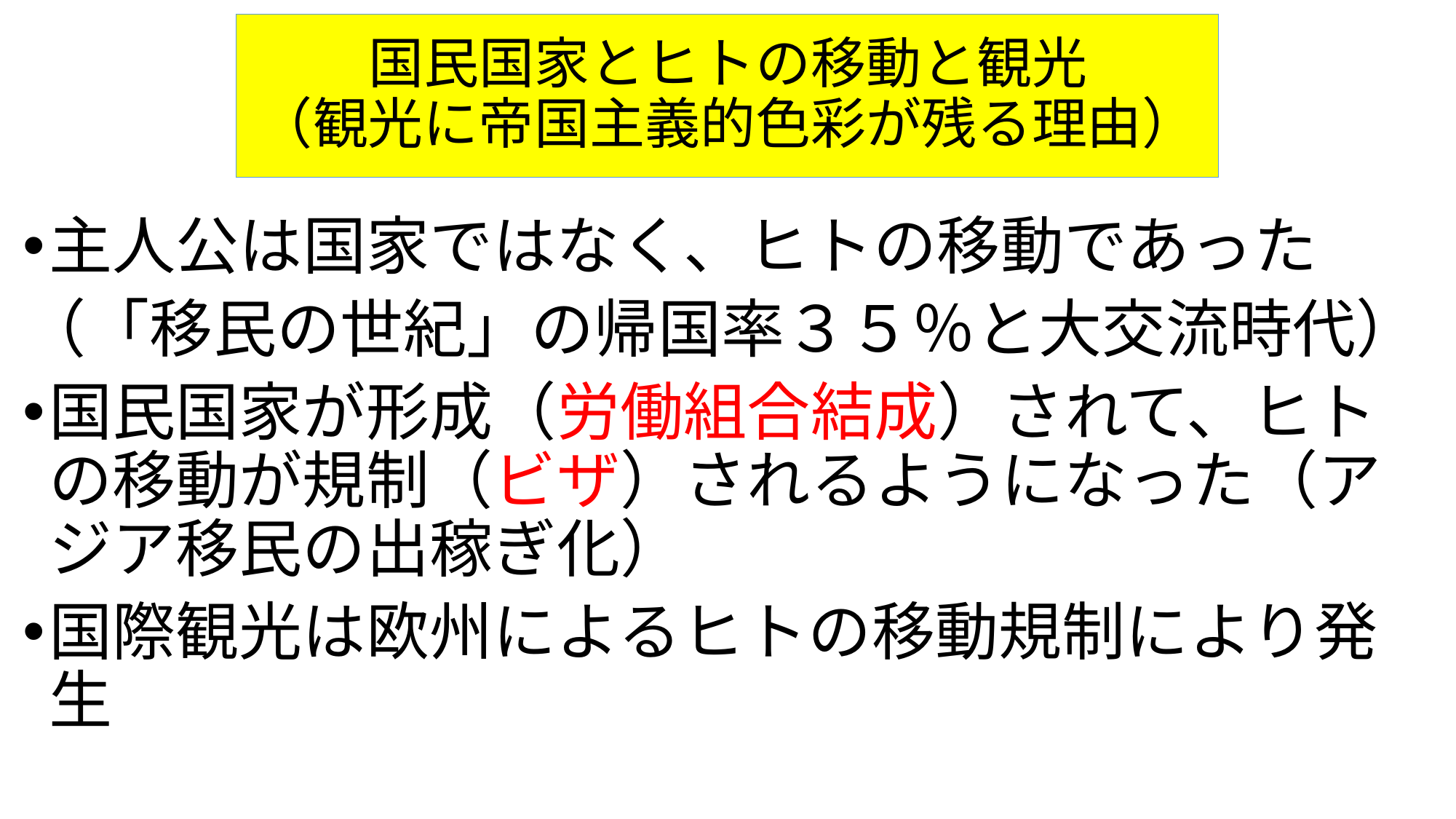

# 国民国家とヒトの移動と観光 （観光に帝国主義的色彩が残る理由）
主人公は国家ではなく、ヒトの移動であった
（「移民の世紀」の帰国率３５％と大交流時代）
国民国家が形成（労働組合結成）されて、ヒトの移動が規制（ビザ）されるようになった（アジア移民の出稼ぎ化）
国際観光は欧州によるヒトの移動規制により発生